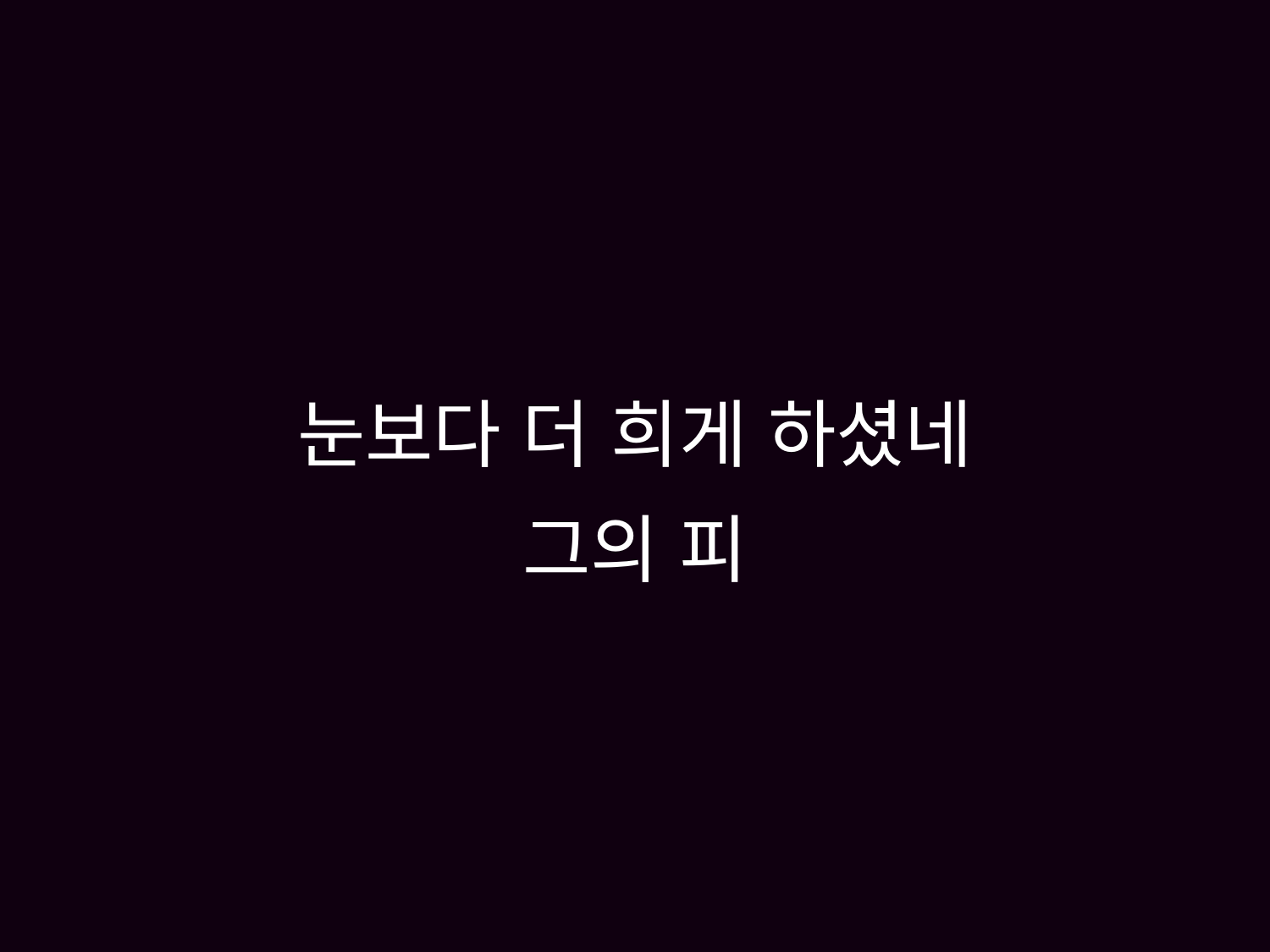

# 눈보다 더 희게 하셨네 그의 피